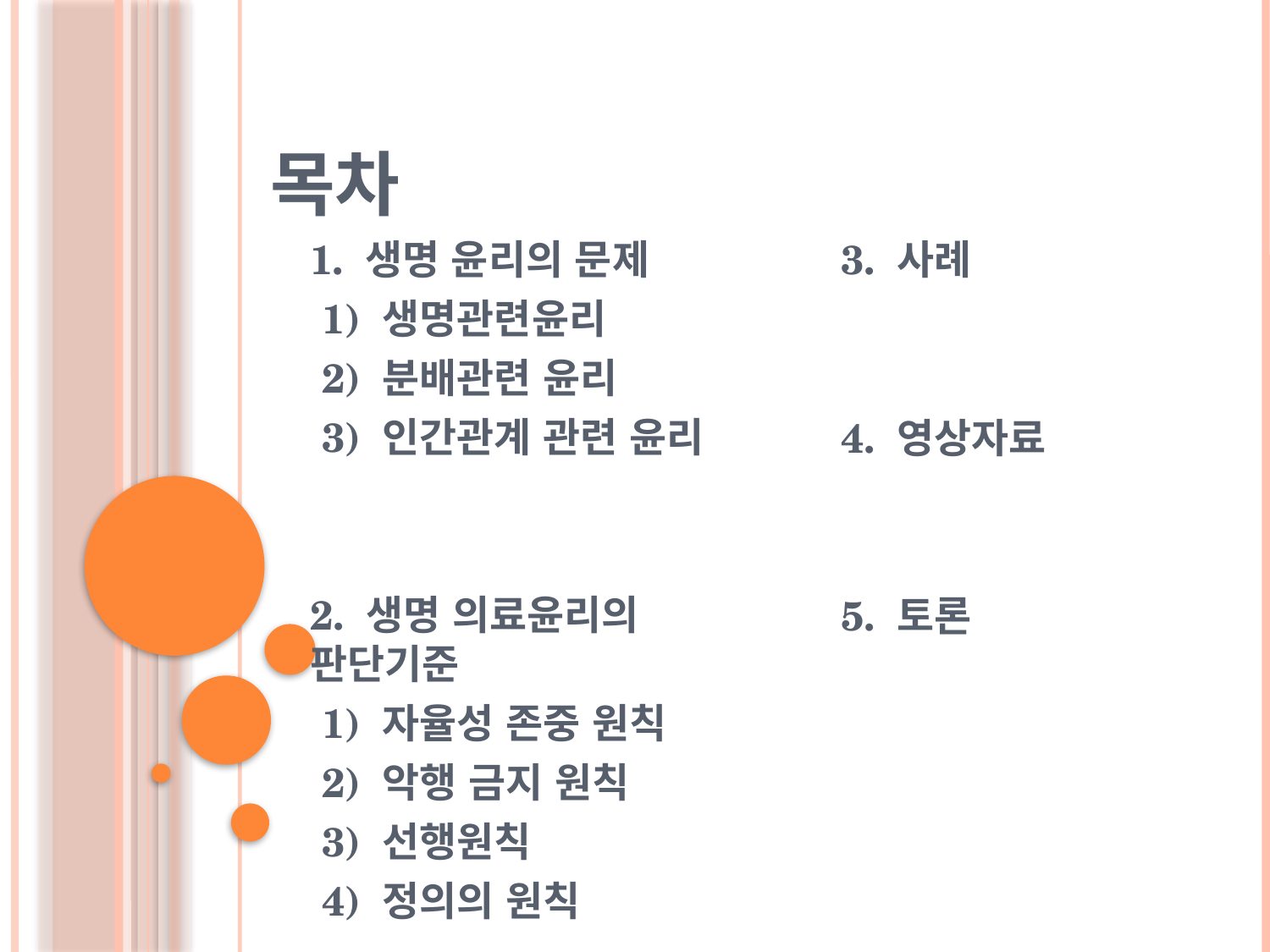

# 목차
1. 생명 윤리의 문제
 1) 생명관련윤리
 2) 분배관련 윤리
 3) 인간관계 관련 윤리

2. 생명 의료윤리의 판단기준
 1) 자율성 존중 원칙
 2) 악행 금지 원칙
 3) 선행원칙
 4) 정의의 원칙

3. 사례

4. 영상자료

5. 토론